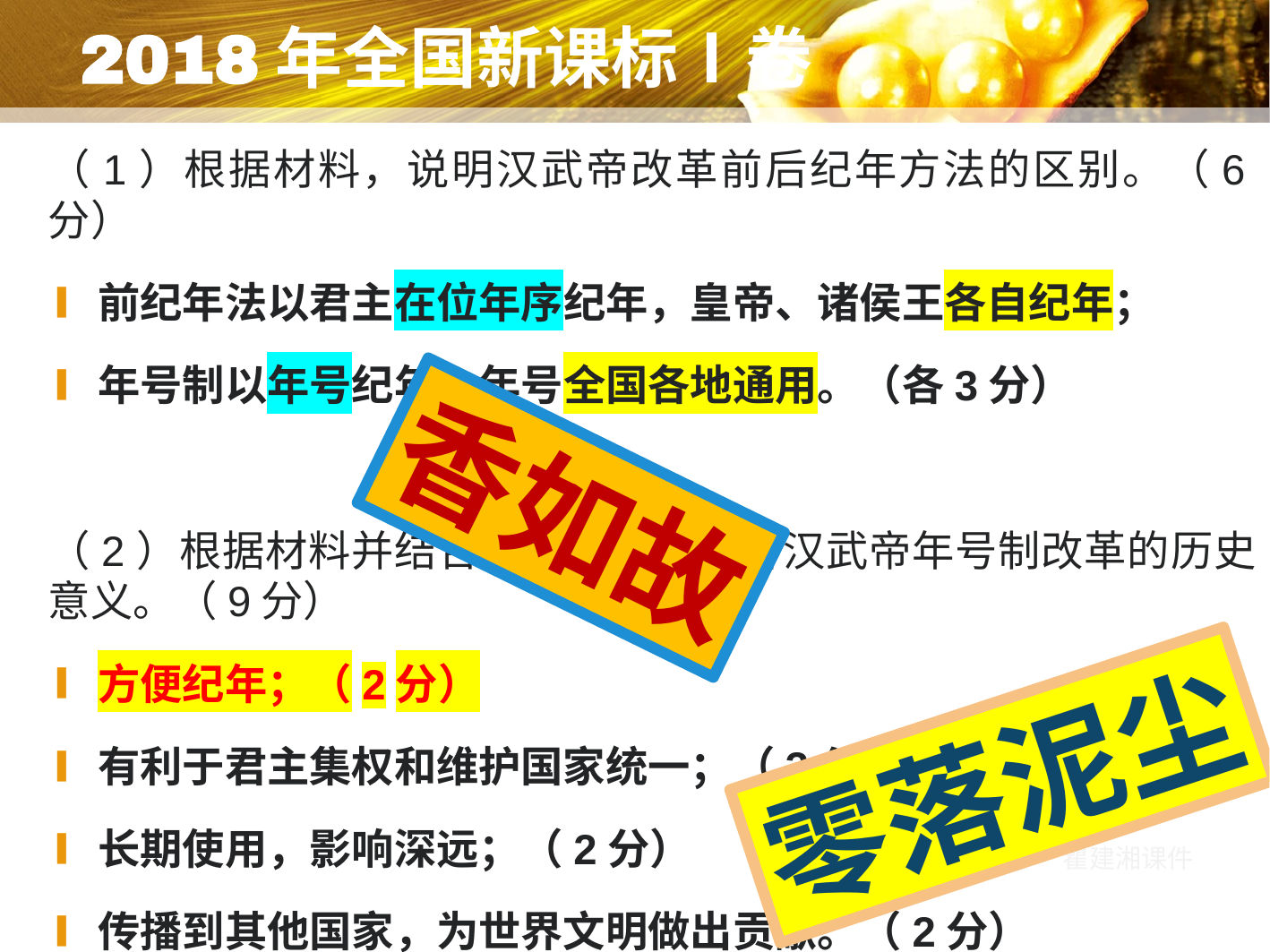

# 2018年全国新课标Ⅰ卷
（1）根据材料，说明汉武帝改革前后纪年方法的区别。（6分）
前纪年法以君主在位年序纪年，皇帝、诸侯王各自纪年；
年号制以年号纪年，年号全国各地通用。（各3分）

（2）根据材料并结合所学知识，简析汉武帝年号制改革的历史意义。（9分）
方便纪年；（2分）
有利于君主集权和维护国家统一；（3分）
长期使用，影响深远；（2分）
传播到其他国家，为世界文明做出贡献。（2分）

香如故
零落泥尘